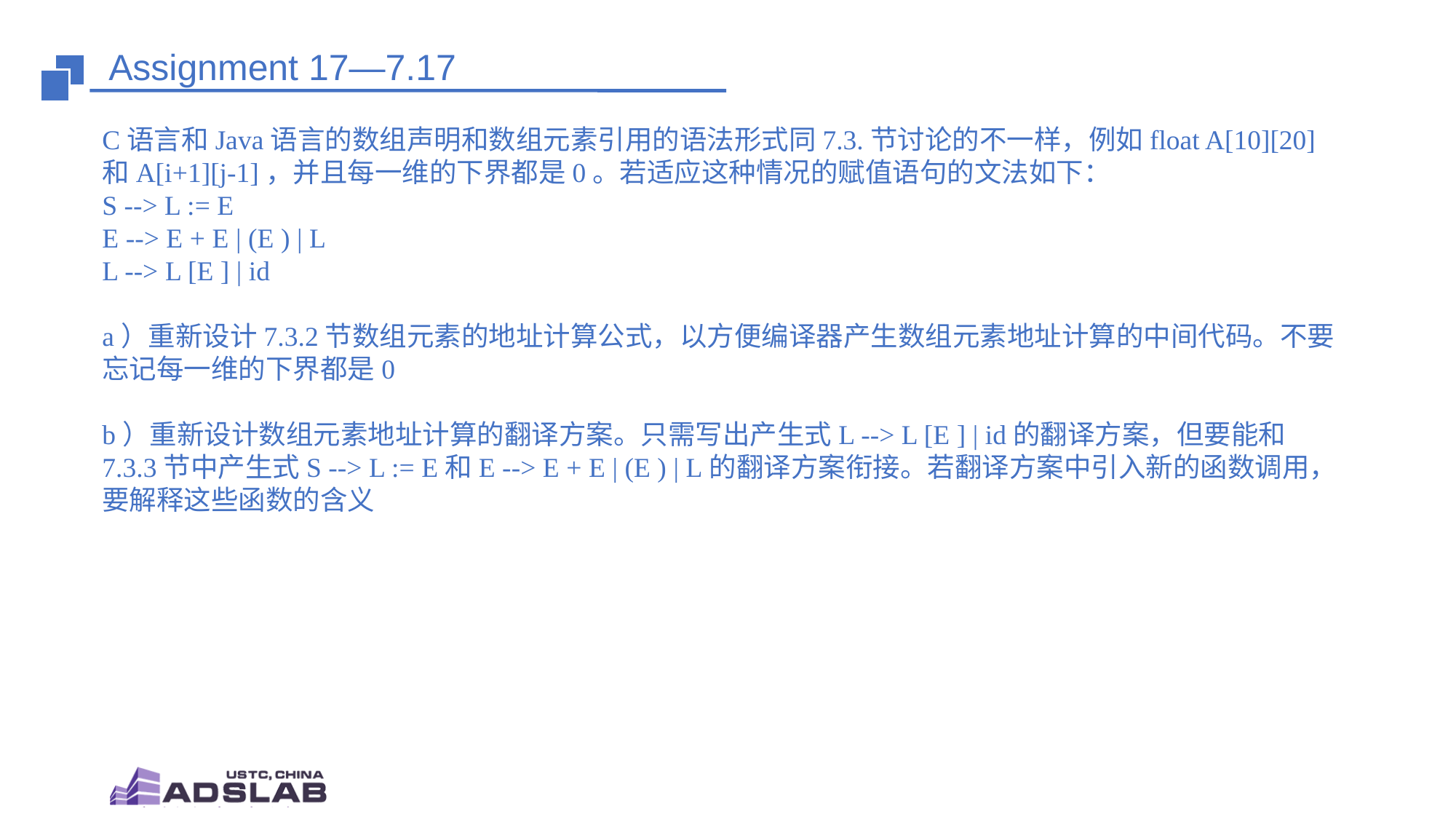

# Assignment 17—7.17
C语言和Java语言的数组声明和数组元素引用的语法形式同7.3.节讨论的不一样，例如float A[10][20]和A[i+1][j-1]，并且每一维的下界都是0。若适应这种情况的赋值语句的文法如下：
S --> L := E
E --> E + E | (E ) | L
L --> L [E ] | id

a）重新设计7.3.2节数组元素的地址计算公式，以方便编译器产生数组元素地址计算的中间代码。不要忘记每一维的下界都是0

b）重新设计数组元素地址计算的翻译方案。只需写出产生式L --> L [E ] | id的翻译方案，但要能和7.3.3节中产生式S --> L := E和E --> E + E | (E ) | L的翻译方案衔接。若翻译方案中引入新的函数调用，要解释这些函数的含义